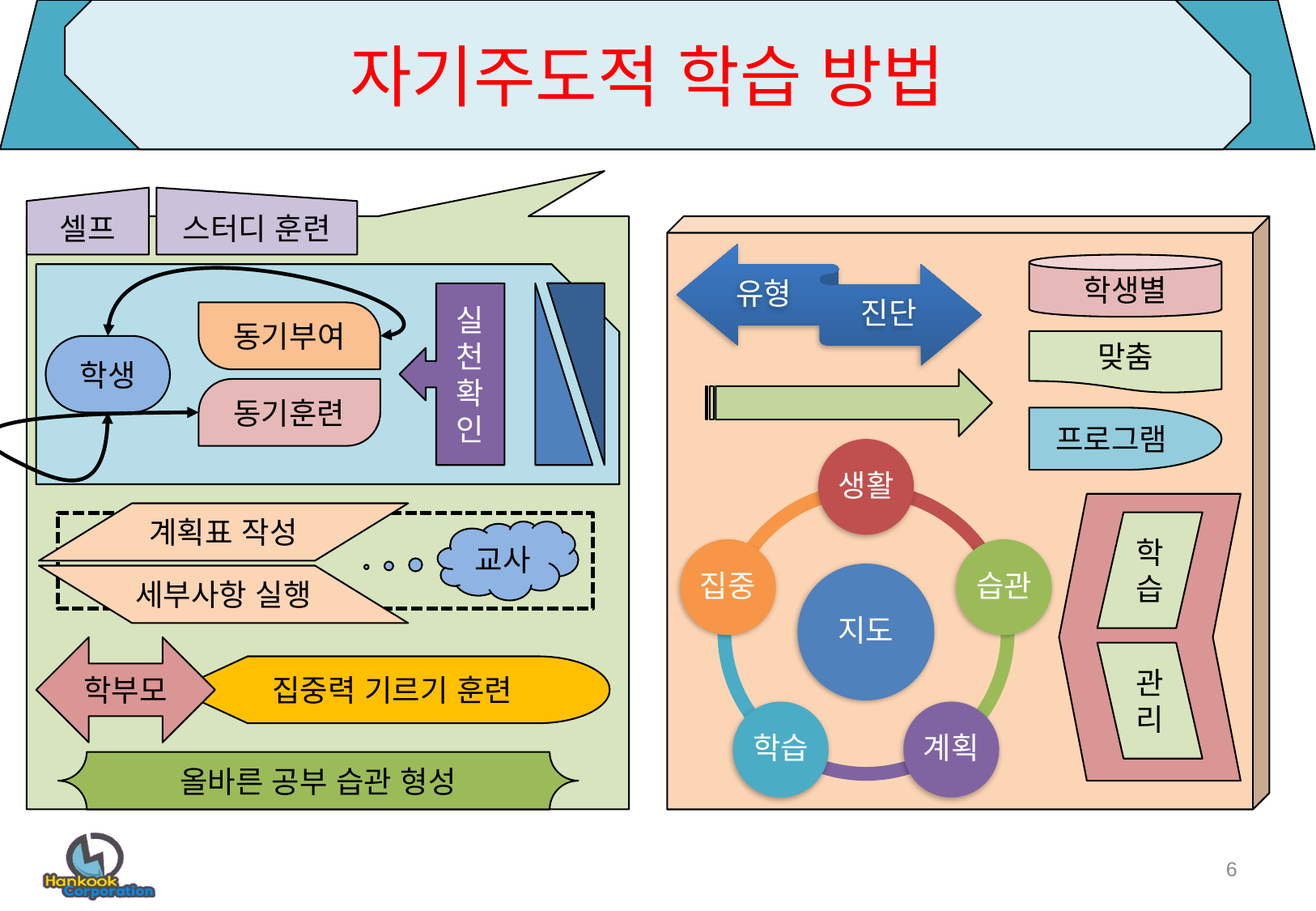

# 자기주도적 학습 방법
셀프
스터디 훈련

실천
확인

동기부여
학생
동기훈련
계획표 작성

교사
세부사항 실행
학부모
집중력 기르기 훈련
올바른 공부 습관 형성

유형
진단

학생별
맞춤

프로그램
지도
생활
습관
계획
학습
집중

학습
관리
6